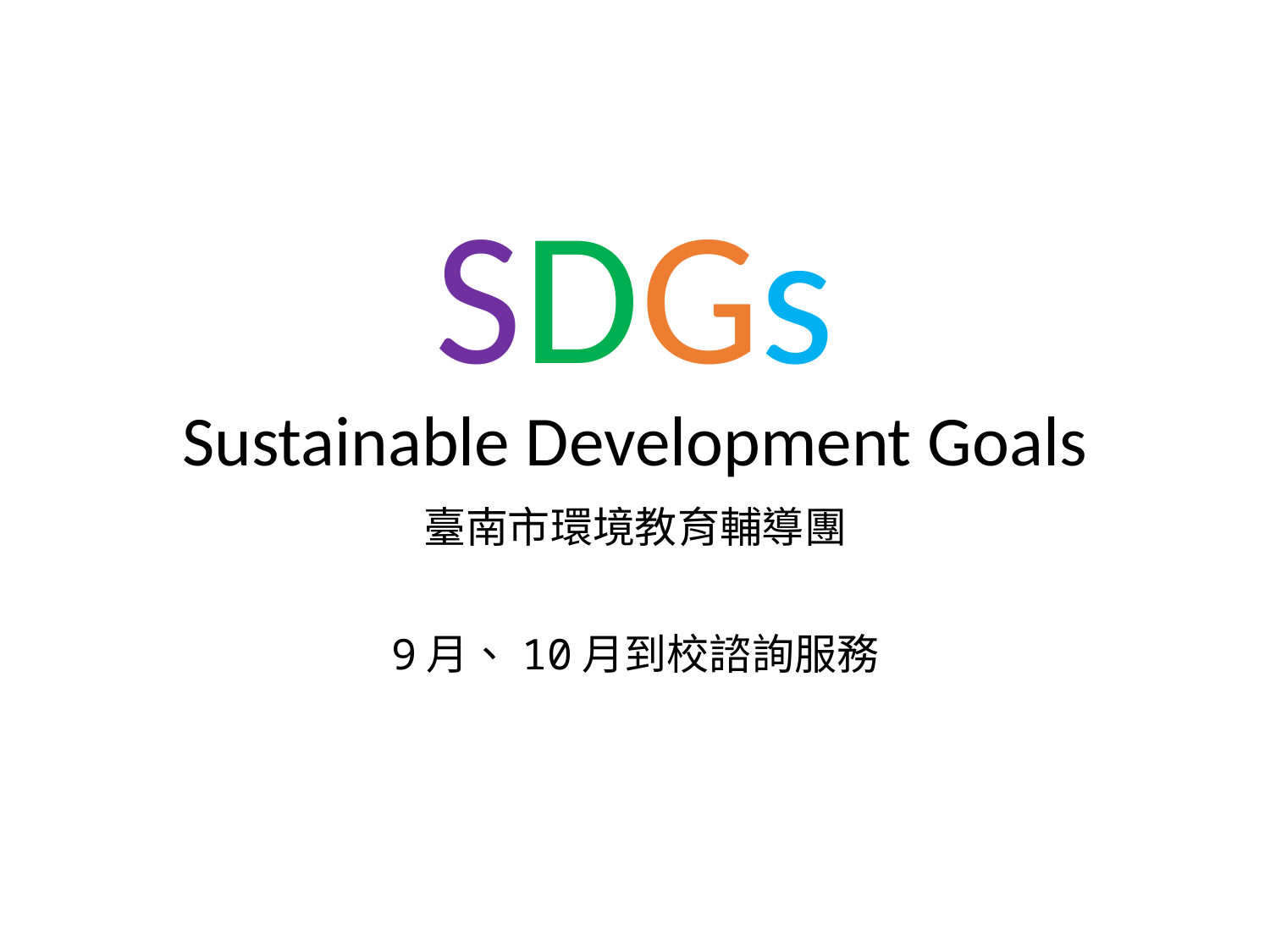

# SDGs Sustainable Development Goals
臺南市環境教育輔導團

9月、10月到校諮詢服務